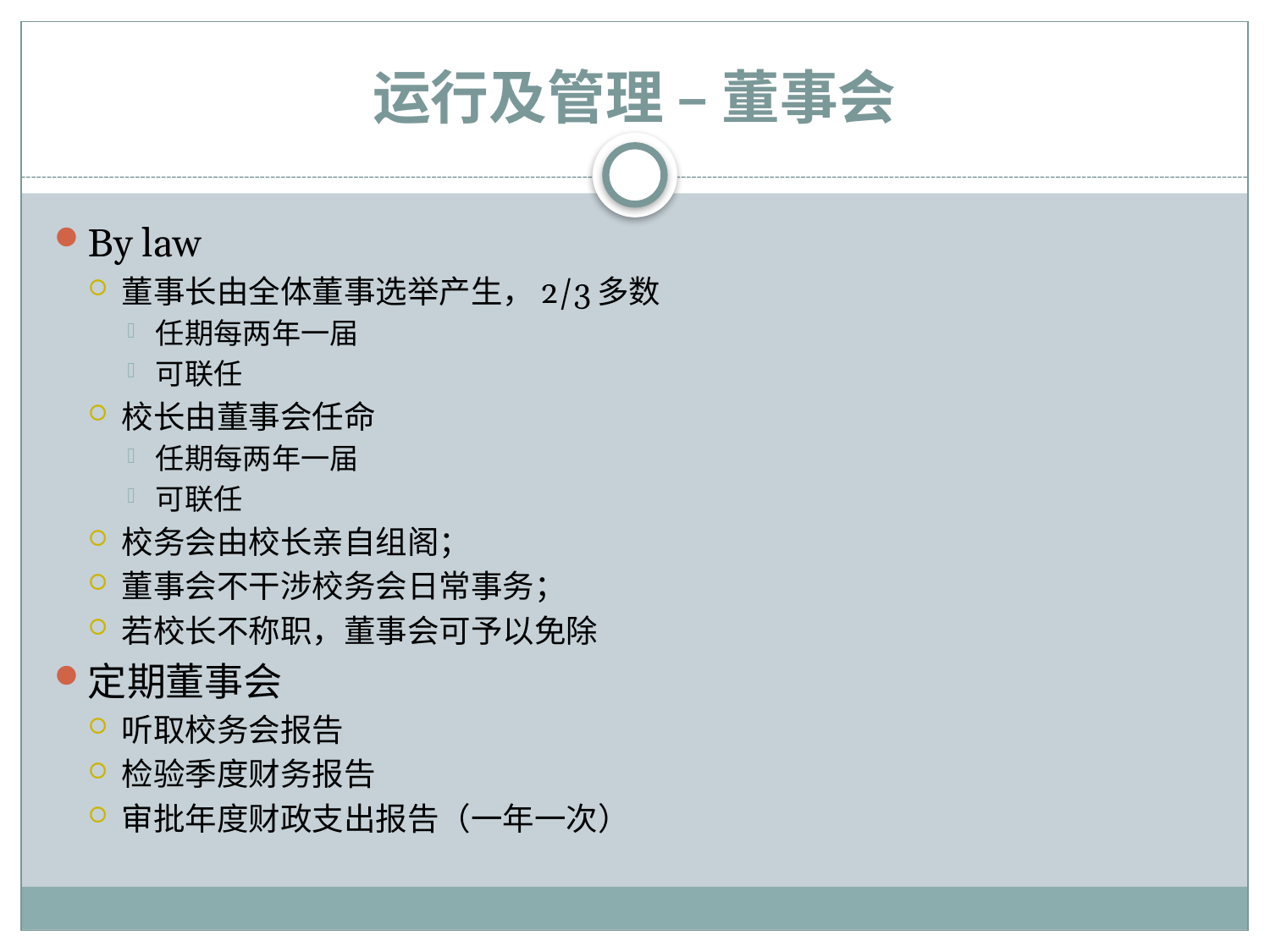

# 运行及管理 – 董事会
By law
董事长由全体董事选举产生，2/3多数
任期每两年一届
可联任
校长由董事会任命
任期每两年一届
可联任
校务会由校长亲自组阁；
董事会不干涉校务会日常事务；
若校长不称职，董事会可予以免除
定期董事会
听取校务会报告
检验季度财务报告
审批年度财政支出报告（一年一次）